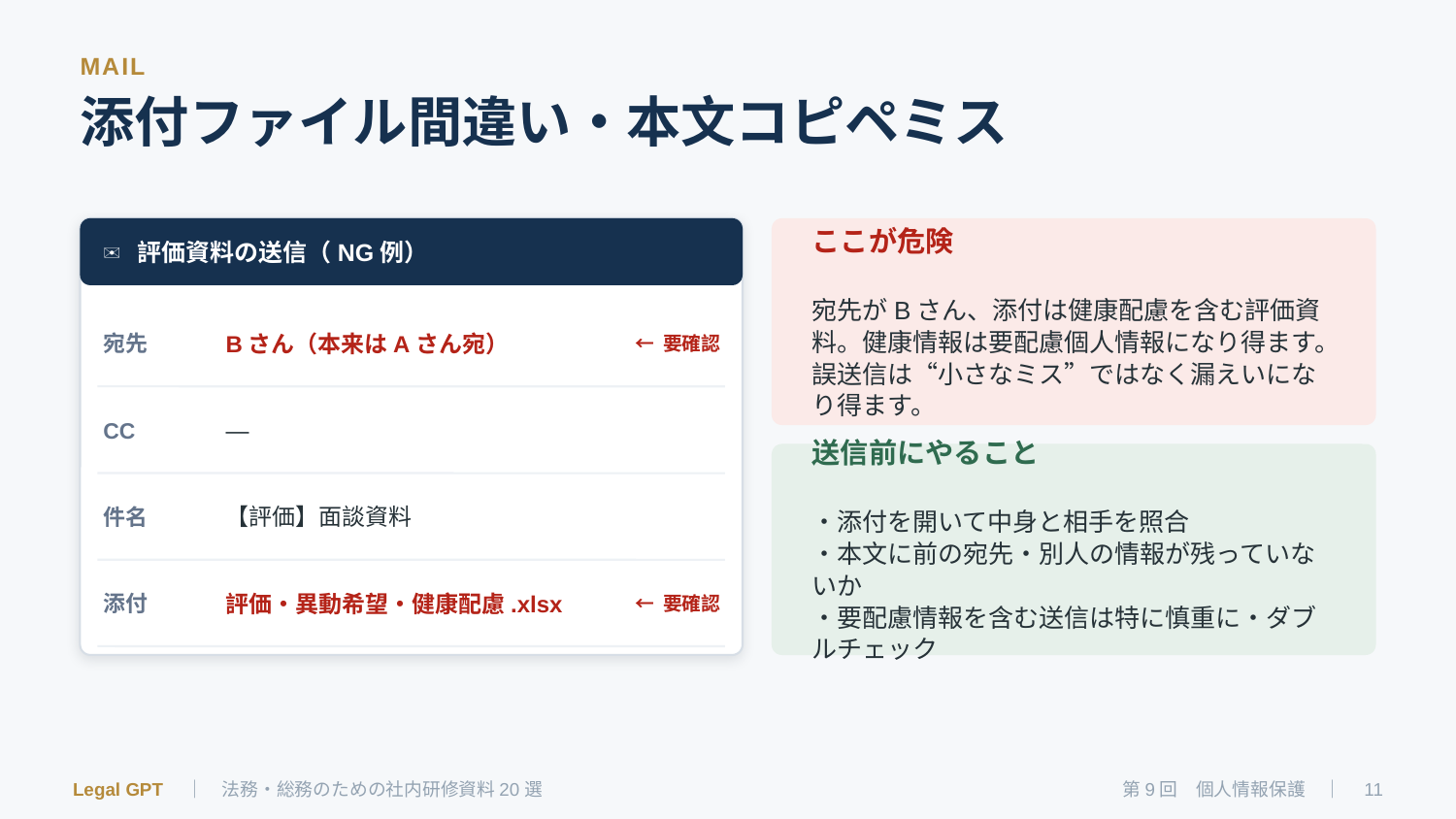

MAIL
添付ファイル間違い・本文コピペミス

✉  評価資料の送信（NG例）

ここが危険

宛先がBさん、添付は健康配慮を含む評価資料。健康情報は要配慮個人情報になり得ます。誤送信は“小さなミス”ではなく漏えいになり得ます。
宛先
Bさん（本来はAさん宛）
← 要確認

CC
—

送信前にやること

・添付を開いて中身と相手を照合
・本文に前の宛先・別人の情報が残っていないか
・要配慮情報を含む送信は特に慎重に・ダブルチェック

件名
【評価】面談資料

添付
評価・異動希望・健康配慮.xlsx
← 要確認

Legal GPT　｜　法務・総務のための社内研修資料20選
第9回　個人情報保護　｜　11